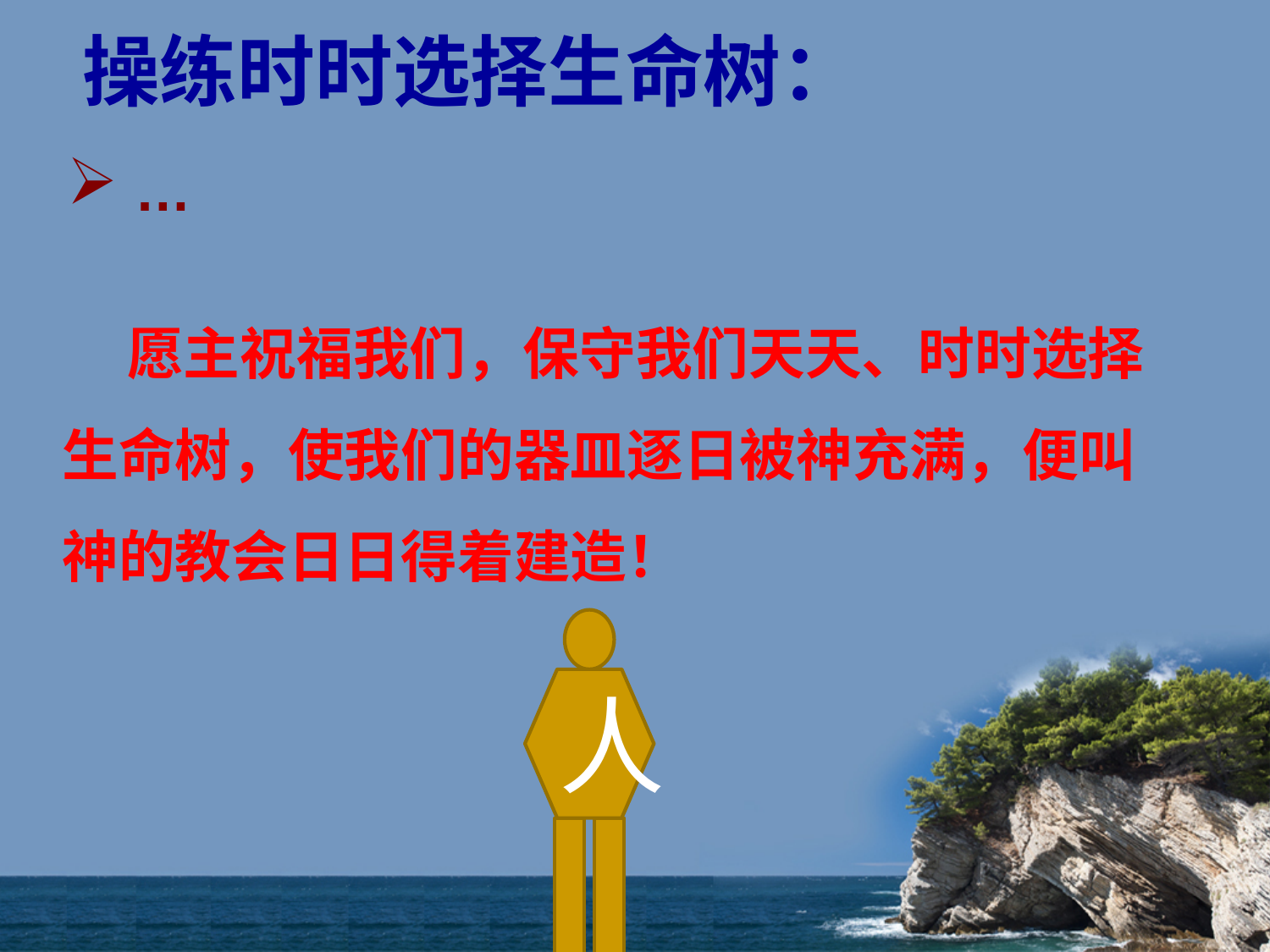

# 操练时时选择生命树：
 …
    愿主祝福我们，保守我们天天、时时选择生命树，使我们的器皿逐日被神充满，便叫神的教会日日得着建造！

人